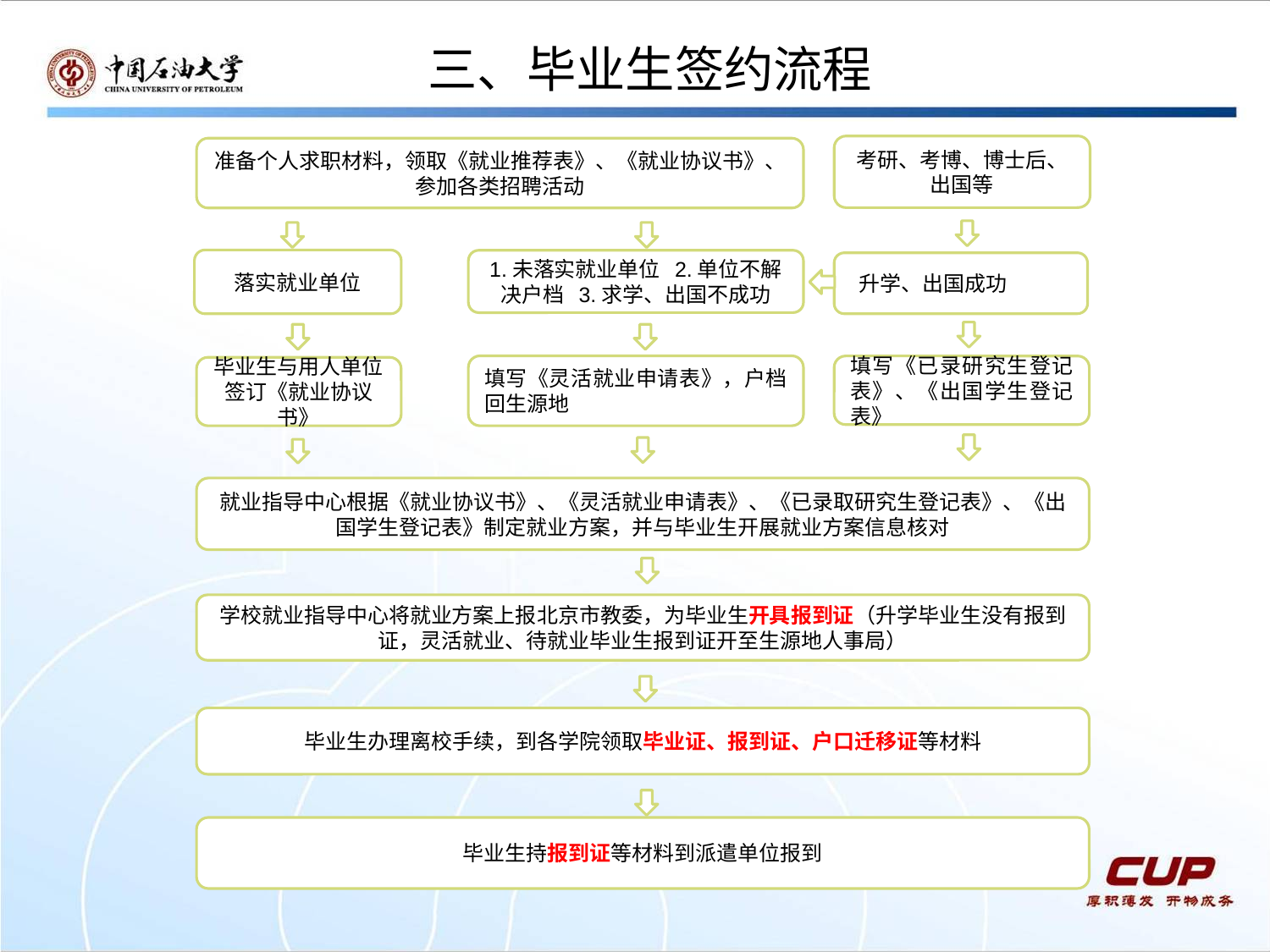

三、毕业生签约流程
考研、考博、博士后、出国等
准备个人求职材料，领取《就业推荐表》、《就业协议书》、参加各类招聘活动

落实就业单位
1.未落实就业单位  2.单位不解决户档  3.求学、出国不成功
升学、出国成功

填写《灵活就业申请表》，户档回生源地
填写《已录研究生登记表》、《出国学生登记表》
毕业生与用人单位签订《就业协议书》

就业指导中心根据《就业协议书》、《灵活就业申请表》、《已录取研究生登记表》、《出国学生登记表》制定就业方案，并与毕业生开展就业方案信息核对

学校就业指导中心将就业方案上报北京市教委，为毕业生开具报到证（升学毕业生没有报到证，灵活就业、待就业毕业生报到证开至生源地人事局）

毕业生办理离校手续，到各学院领取毕业证、报到证、户口迁移证等材料

毕业生持报到证等材料到派遣单位报到